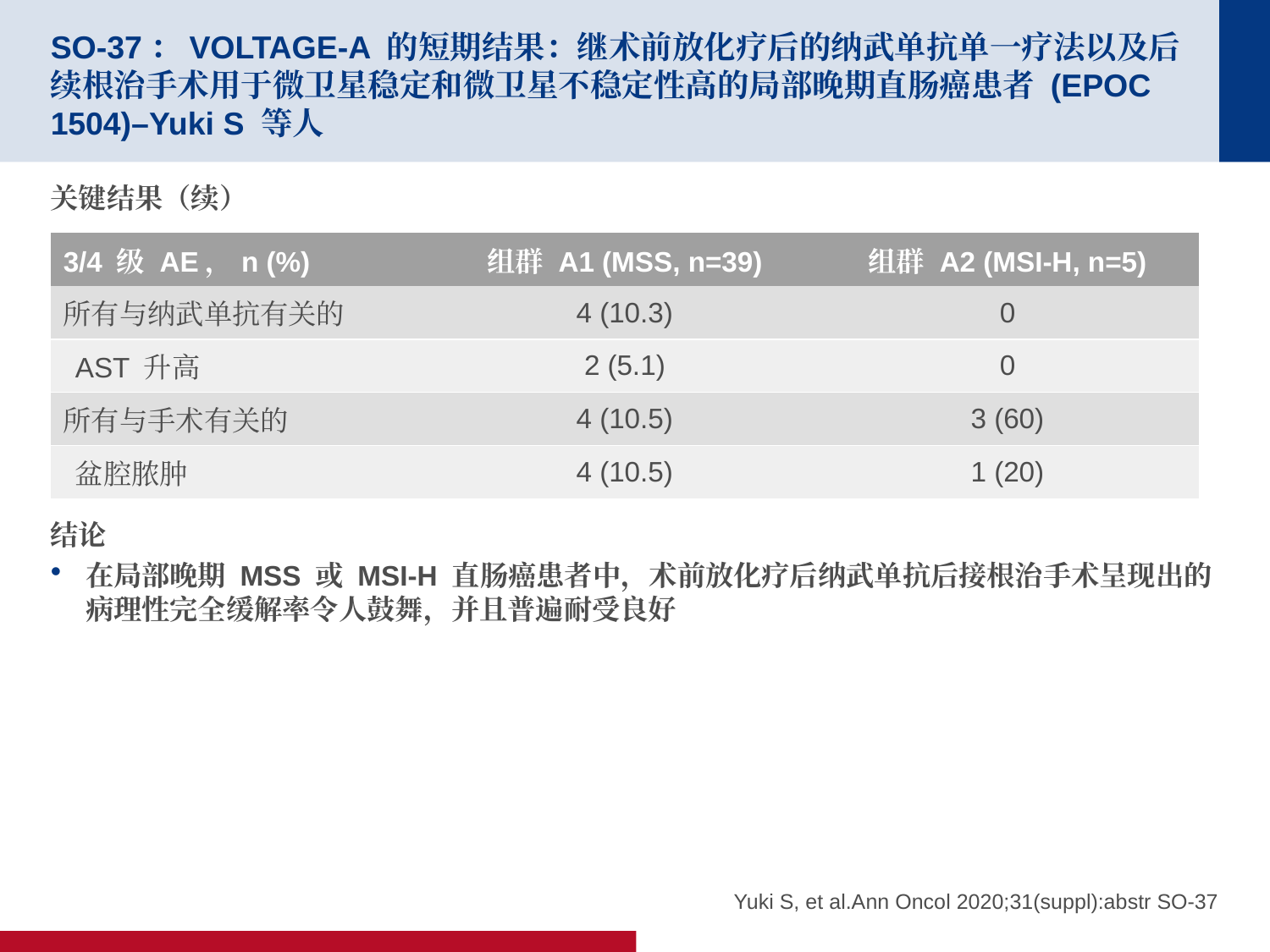

# SO-37：VOLTAGE-A 的短期结果：继术前放化疗后的纳武单抗单一疗法以及后续根治手术用于微卫星稳定和微卫星不稳定性高的局部晚期直肠癌患者 (EPOC 1504)–Yuki S 等人
关键结果（续）
结论
在局部晚期 MSS 或 MSI-H 直肠癌患者中，术前放化疗后纳武单抗后接根治手术呈现出的病理性完全缓解率令人鼓舞，并且普遍耐受良好
| 3/4 级 AE，n (%) | 组群 A1 (MSS, n=39) | 组群 A2 (MSI-H, n=5) |
| --- | --- | --- |
| 所有与纳武单抗有关的 | 4 (10.3) | 0 |
| AST 升高 | 2 (5.1) | 0 |
| 所有与手术有关的 | 4 (10.5) | 3 (60) |
| 盆腔脓肿 | 4 (10.5) | 1 (20) |
Yuki S, et al.Ann Oncol 2020;31(suppl):abstr SO-37